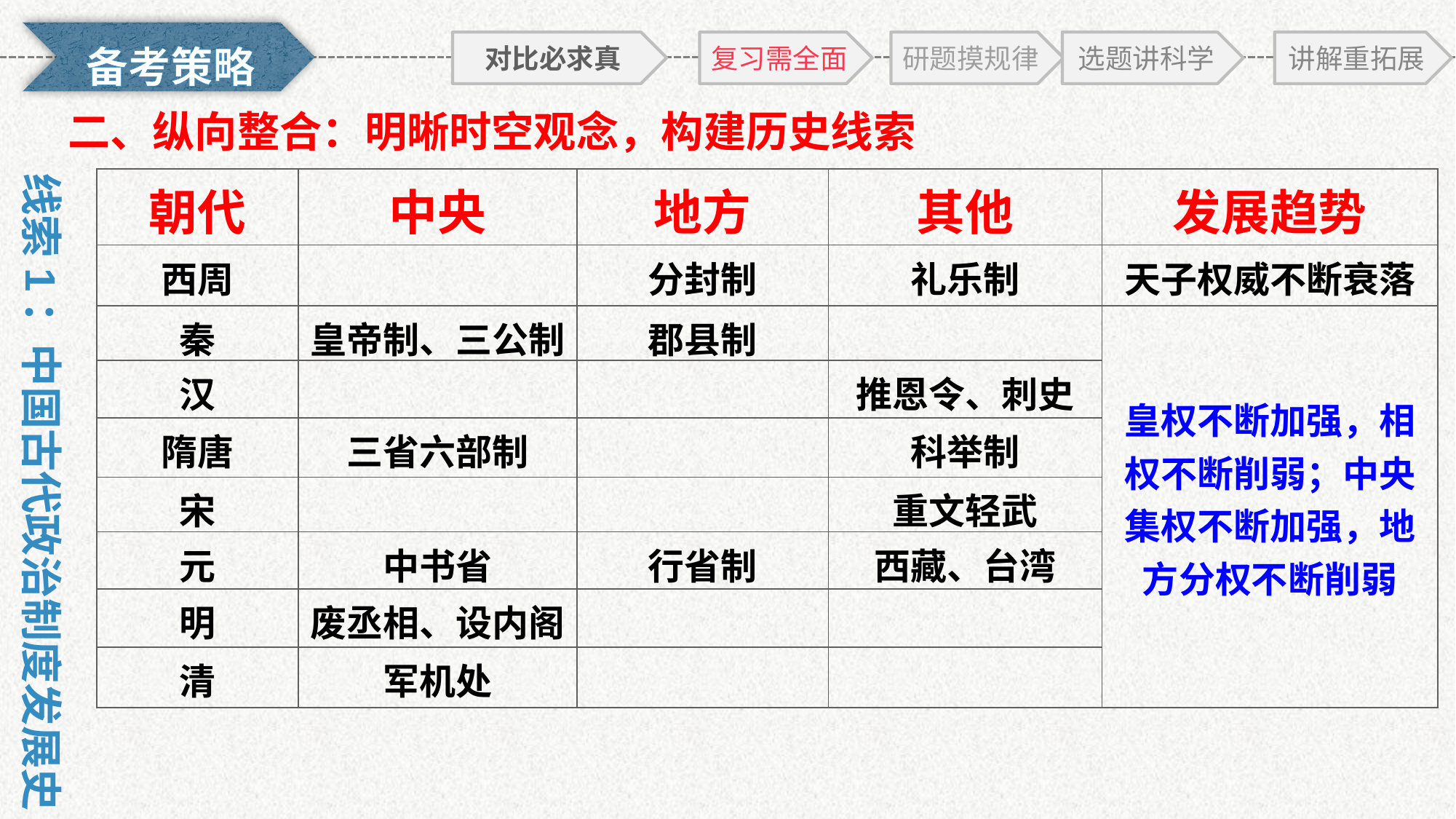

对比必求真
复习需全面
研题摸规律
选题讲科学
讲解重拓展
二、纵向整合：明晰时空观念，构建历史线索
线索1：中国古代政治制度发展史
| 朝代 | 中央 | 地方 | 其他 | 发展趋势 |
| --- | --- | --- | --- | --- |
| 西周 |  | 分封制 | 礼乐制 | 天子权威不断衰落 |
| 秦 | 皇帝制、三公制 | 郡县制 |  | 皇权不断加强，相权不断削弱；中央集权不断加强，地方分权不断削弱 |
| 汉 |  |  | 推恩令、刺史 |  |
| 隋唐 | 三省六部制 |  | 科举制 |  |
| 宋 |  |  | 重文轻武 |  |
| 元 | 中书省 | 行省制 | 西藏、台湾 |  |
| 明 | 废丞相、设内阁 |  |  |  |
| 清 | 军机处 |  |  |  |